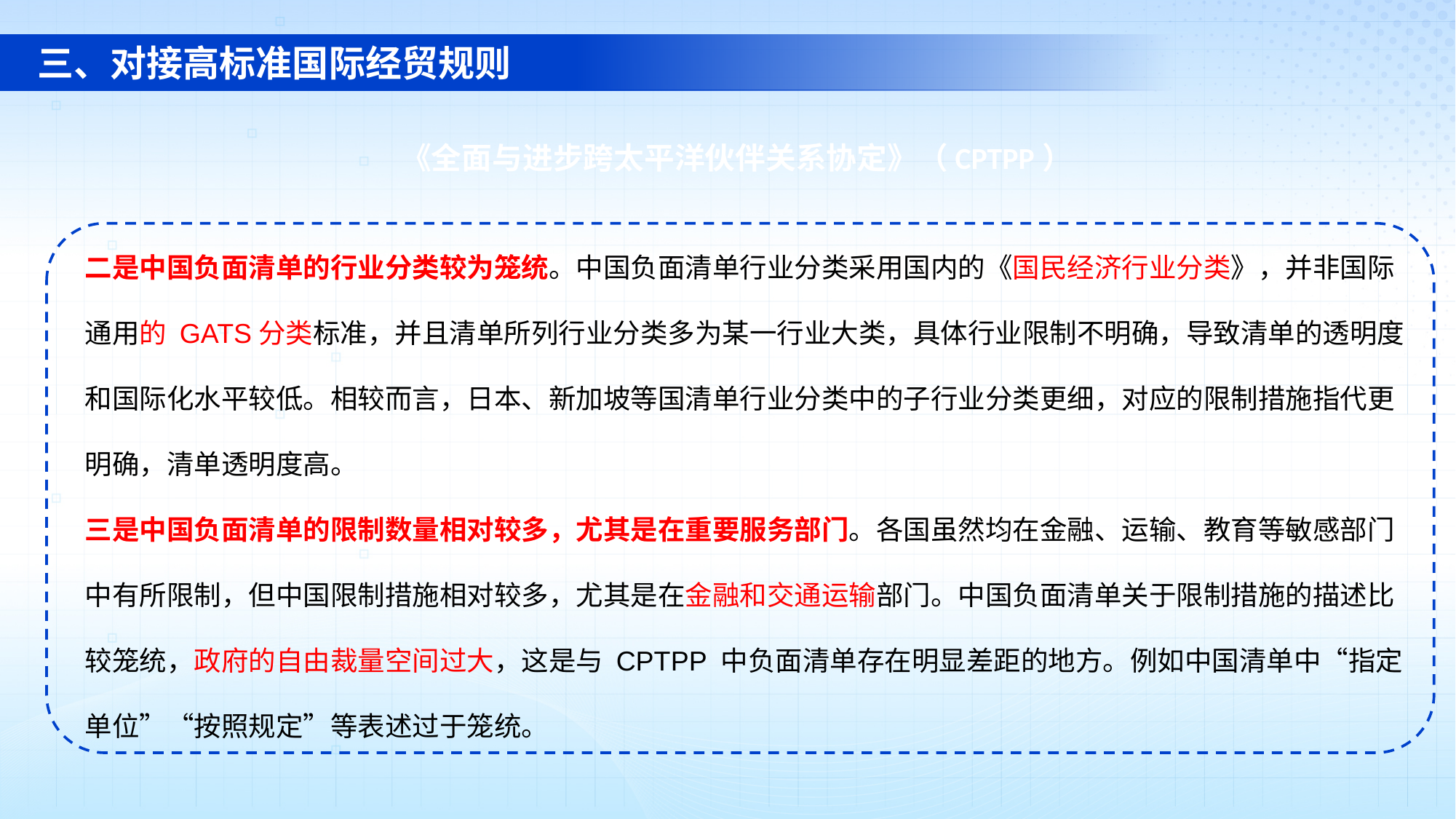

三、对接高标准国际经贸规则

《全面与进步跨太平洋伙伴关系协定》（CPTPP）
二是中国负面清单的行业分类较为笼统。中国负面清单行业分类采用国内的《国民经济行业分类》，并非国际通用的 GATS分类标准，并且清单所列行业分类多为某一行业大类，具体行业限制不明确，导致清单的透明度和国际化水平较低。相较而言，日本、新加坡等国清单行业分类中的子行业分类更细，对应的限制措施指代更明确，清单透明度高。
三是中国负面清单的限制数量相对较多，尤其是在重要服务部门。各国虽然均在金融、运输、教育等敏感部门中有所限制，但中国限制措施相对较多，尤其是在金融和交通运输部门。中国负面清单关于限制措施的描述比较笼统，政府的自由裁量空间过大，这是与 CPTPP 中负面清单存在明显差距的地方。例如中国清单中“指定单位”“按照规定”等表述过于笼统。